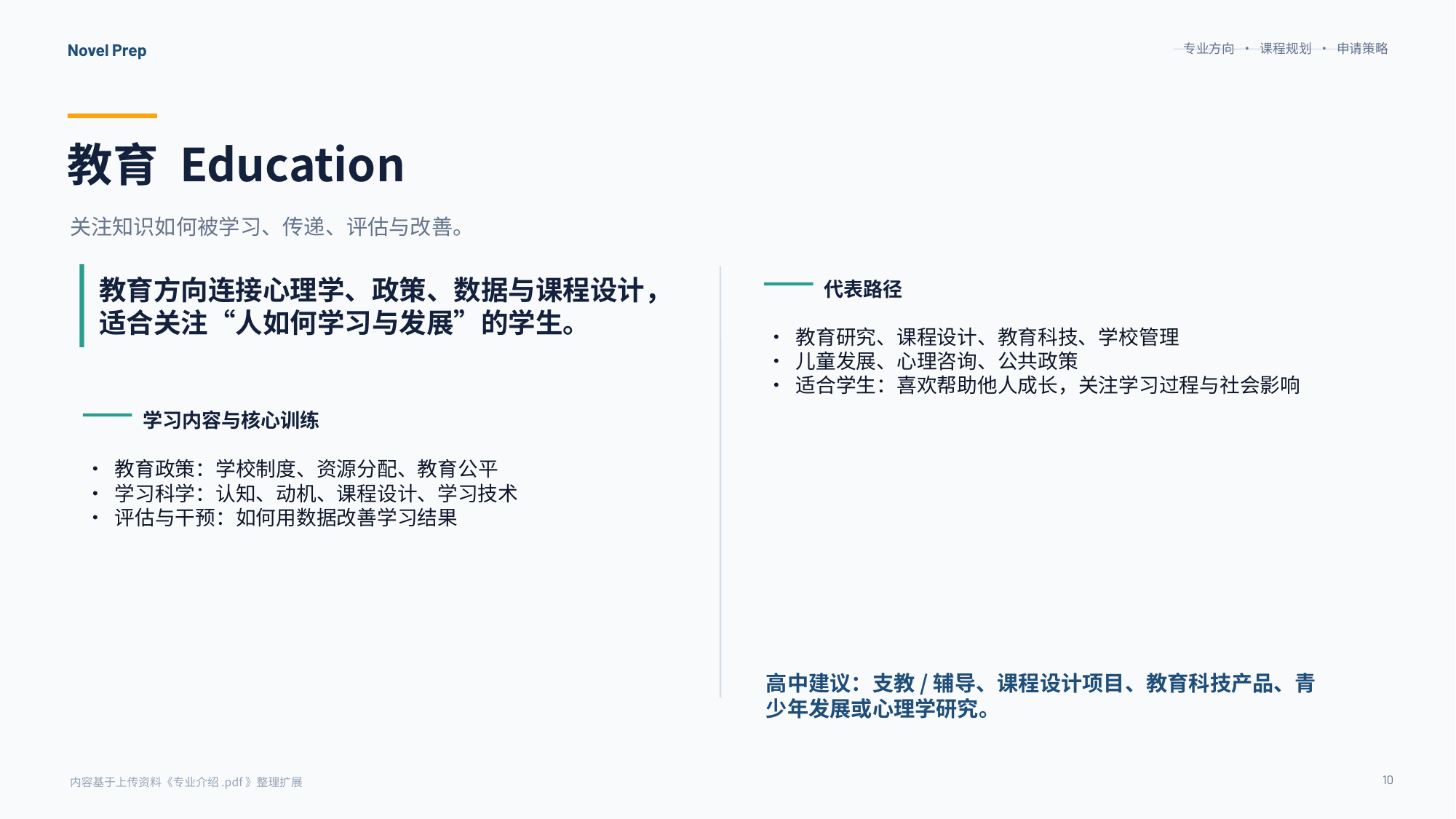

专业方向 · 课程规划 · 申请策略
Novel Prep

教育 Education
关注知识如何被学习、传递、评估与改善。

教育方向连接心理学、政策、数据与课程设计，适合关注“人如何学习与发展”的学生。

代表路径

• 教育研究、课程设计、教育科技、学校管理
• 儿童发展、心理咨询、公共政策
• 适合学生：喜欢帮助他人成长，关注学习过程与社会影响
学习内容与核心训练

• 教育政策：学校制度、资源分配、教育公平
• 学习科学：认知、动机、课程设计、学习技术
• 评估与干预：如何用数据改善学习结果
高中建议：支教/辅导、课程设计项目、教育科技产品、青少年发展或心理学研究。
10
内容基于上传资料《专业介绍.pdf》整理扩展